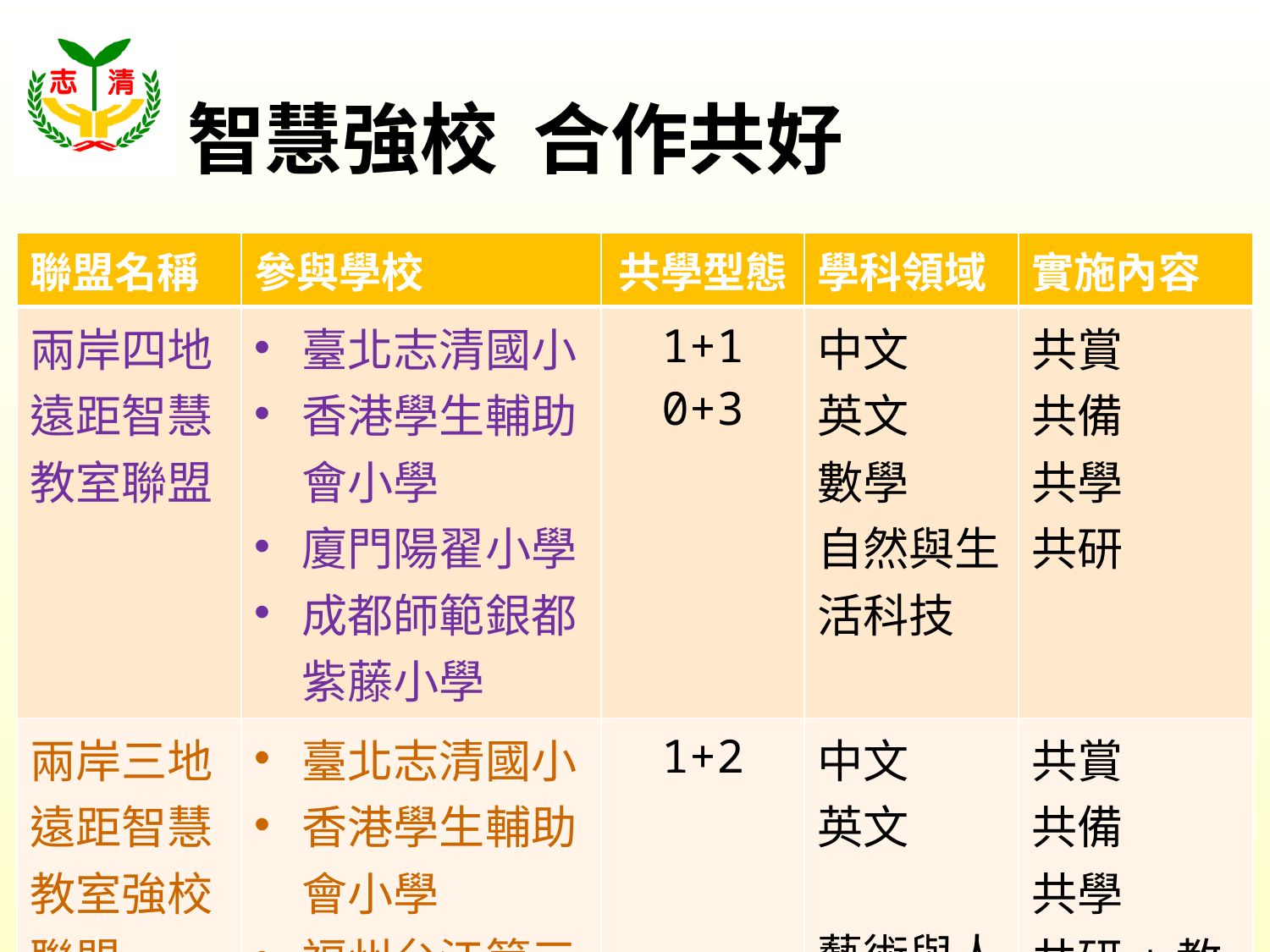

# 智慧強校  合作共好
| 聯盟名稱 | 參與學校 | 共學型態 | 學科領域 | 實施內容 |
| --- | --- | --- | --- | --- |
| 兩岸四地遠距智慧教室聯盟 | 臺北志清國小 香港學生輔助會小學 廈門陽翟小學 成都師範銀都紫藤小學 | 1+1 0+3 | 中文 英文 數學 自然與生活科技 | 共賞 共備 共學 共研 |
| 兩岸三地遠距智慧教室強校聯盟 | 臺北志清國小 香港學生輔助會小學 福州台江第三中心小學 | 1+2 | 中文 英文 藝術與人文 | 共賞 共備 共學 共研+教研 |